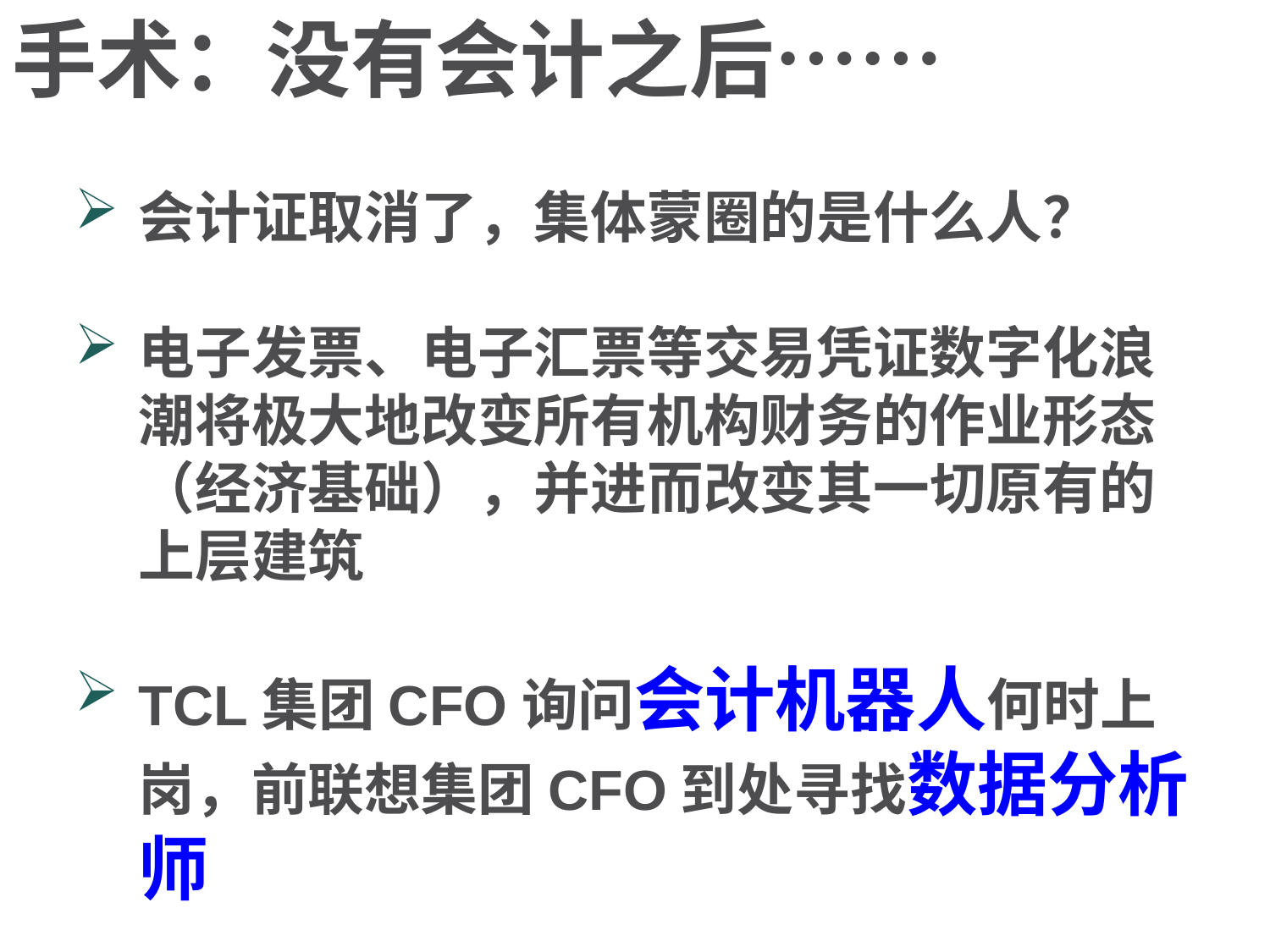

# 手术：没有会计之后……
会计证取消了，集体蒙圈的是什么人？

电子发票、电子汇票等交易凭证数字化浪潮将极大地改变所有机构财务的作业形态（经济基础），并进而改变其一切原有的上层建筑

TCL集团CFO询问会计机器人何时上岗，前联想集团CFO到处寻找数据分析师